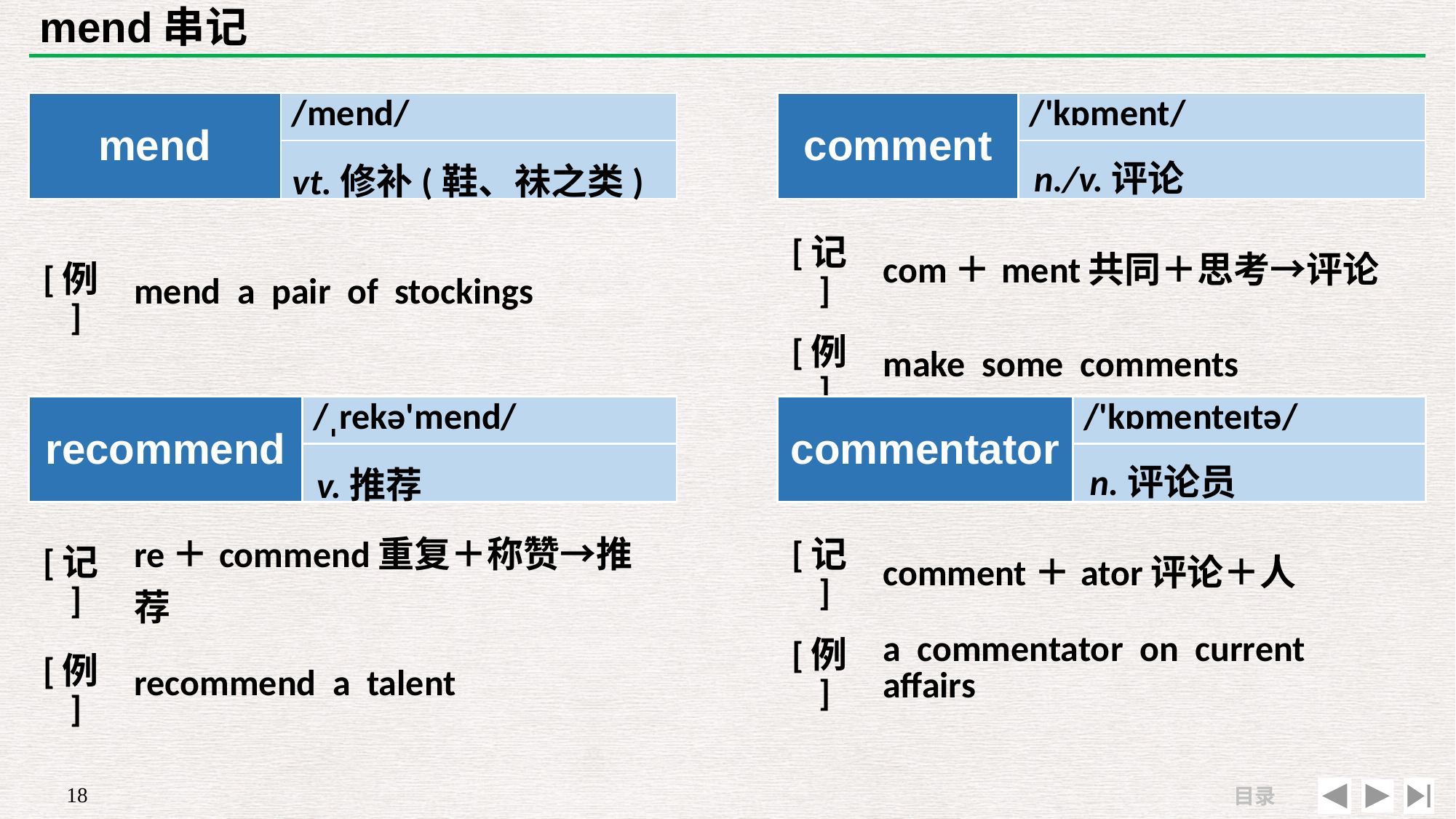

# mend串记

| mend | /mend/ |
| --- | --- |
|  |  |
| comment | /'kɒment/ |
| --- | --- |
|  |  |
n./v.评论
vt.修补(鞋、祙之类)
|  |  |
| --- | --- |
| [例] | mend a pair of stockings |
| [记] | com＋ment共同＋思考→评论 |
| --- | --- |
| [例] | make some comments |
| recommend | /ˌrekə'mend/ |
| --- | --- |
|  |  |
| commentator | /'kɒmenteɪtə/ |
| --- | --- |
|  |  |
n.评论员
v.推荐
| [记] | re＋commend重复＋称赞→推荐 |
| --- | --- |
| [例] | recommend a talent |
| [记] | comment＋ator评论＋人 |
| --- | --- |
| [例] | a commentator on current affairs |